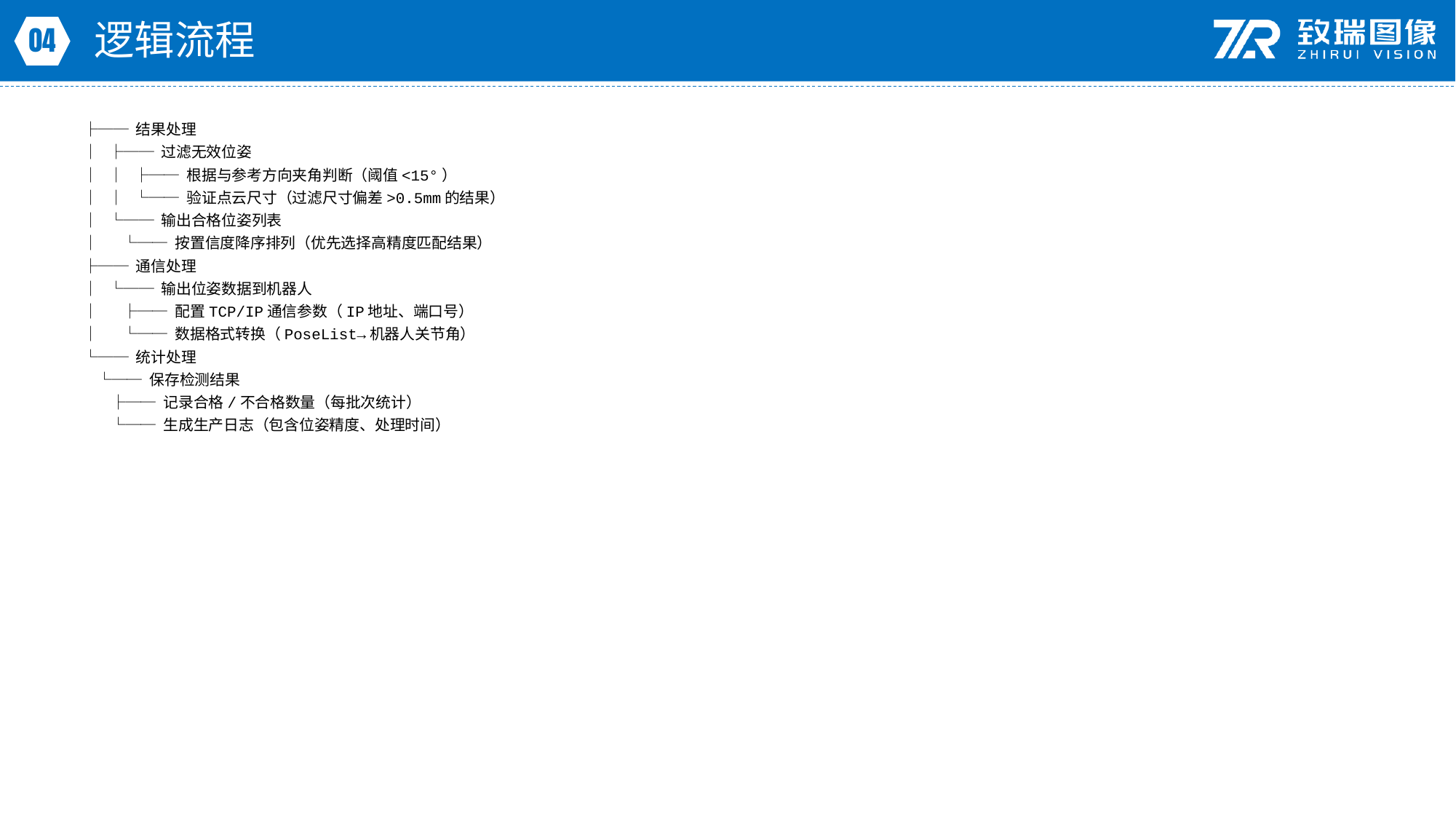

逻辑流程
04

├── 结果处理
│   ├── 过滤无效位姿
│   │   ├── 根据与参考方向夹角判断（阈值<15°）
│   │   └── 验证点云尺寸（过滤尺寸偏差>0.5mm的结果）
│   └── 输出合格位姿列表
│       └── 按置信度降序排列（优先选择高精度匹配结果）
├── 通信处理
│   └── 输出位姿数据到机器人
│       ├── 配置TCP/IP通信参数（IP地址、端口号）
│       └── 数据格式转换（PoseList→机器人关节角）
└── 统计处理
    └── 保存检测结果
        ├── 记录合格/不合格数量（每批次统计）
        └── 生成生产日志（包含位姿精度、处理时间）